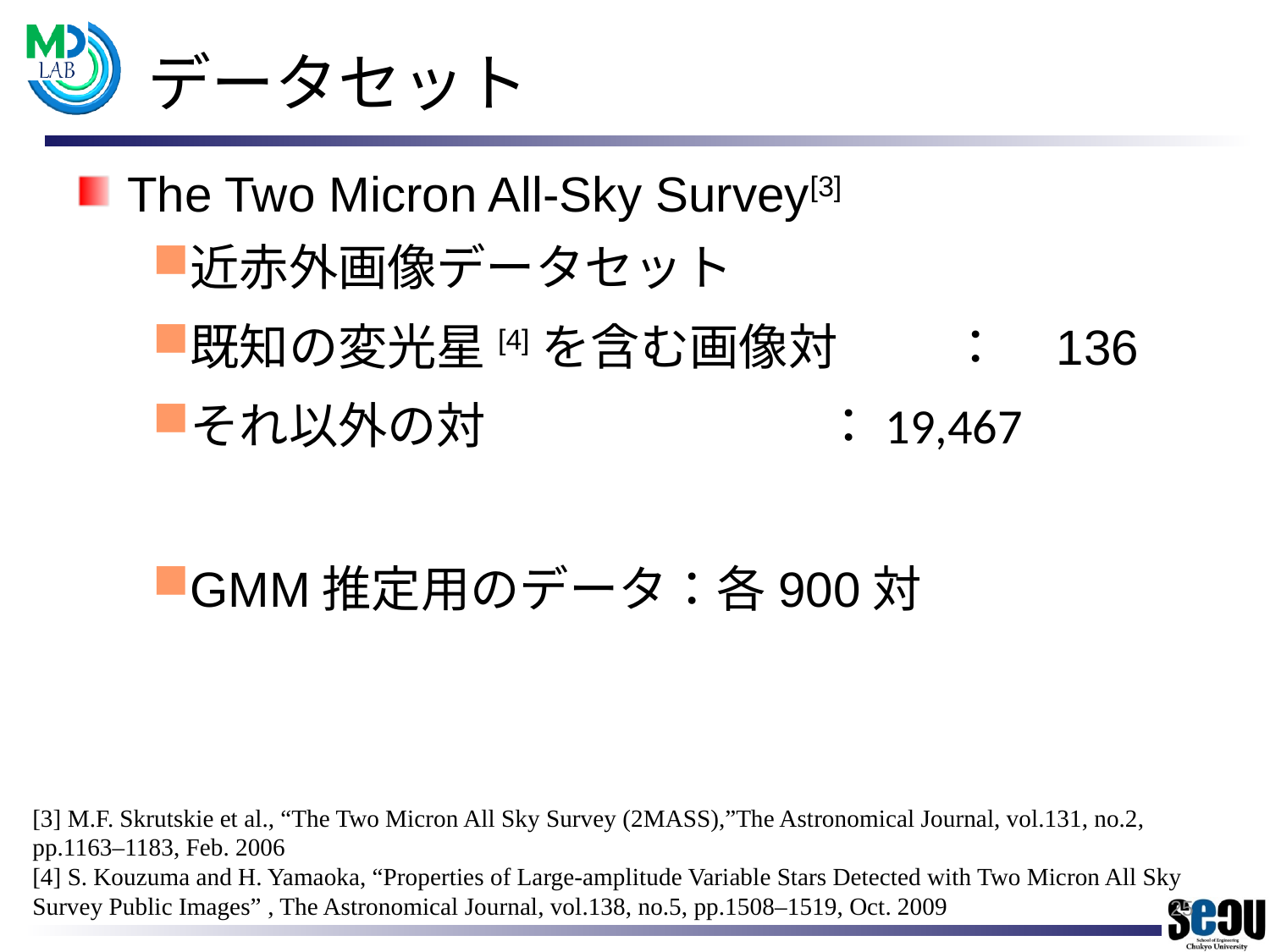

# データセット
The Two Micron All-Sky Survey[3]
近赤外画像データセット
既知の変光星[4]を含む画像対	：    136
それ以外の対			：19,467

GMM推定用のデータ：各900対
[3] M.F. Skrutskie et al., “The Two Micron All Sky Survey (2MASS),”The Astronomical Journal, vol.131, no.2, pp.1163–1183, Feb. 2006
[4] S. Kouzuma and H. Yamaoka, “Properties of Large-amplitude Variable Stars Detected with Two Micron All Sky Survey Public Images” , The Astronomical Journal, vol.138, no.5, pp.1508–1519, Oct. 2009
25